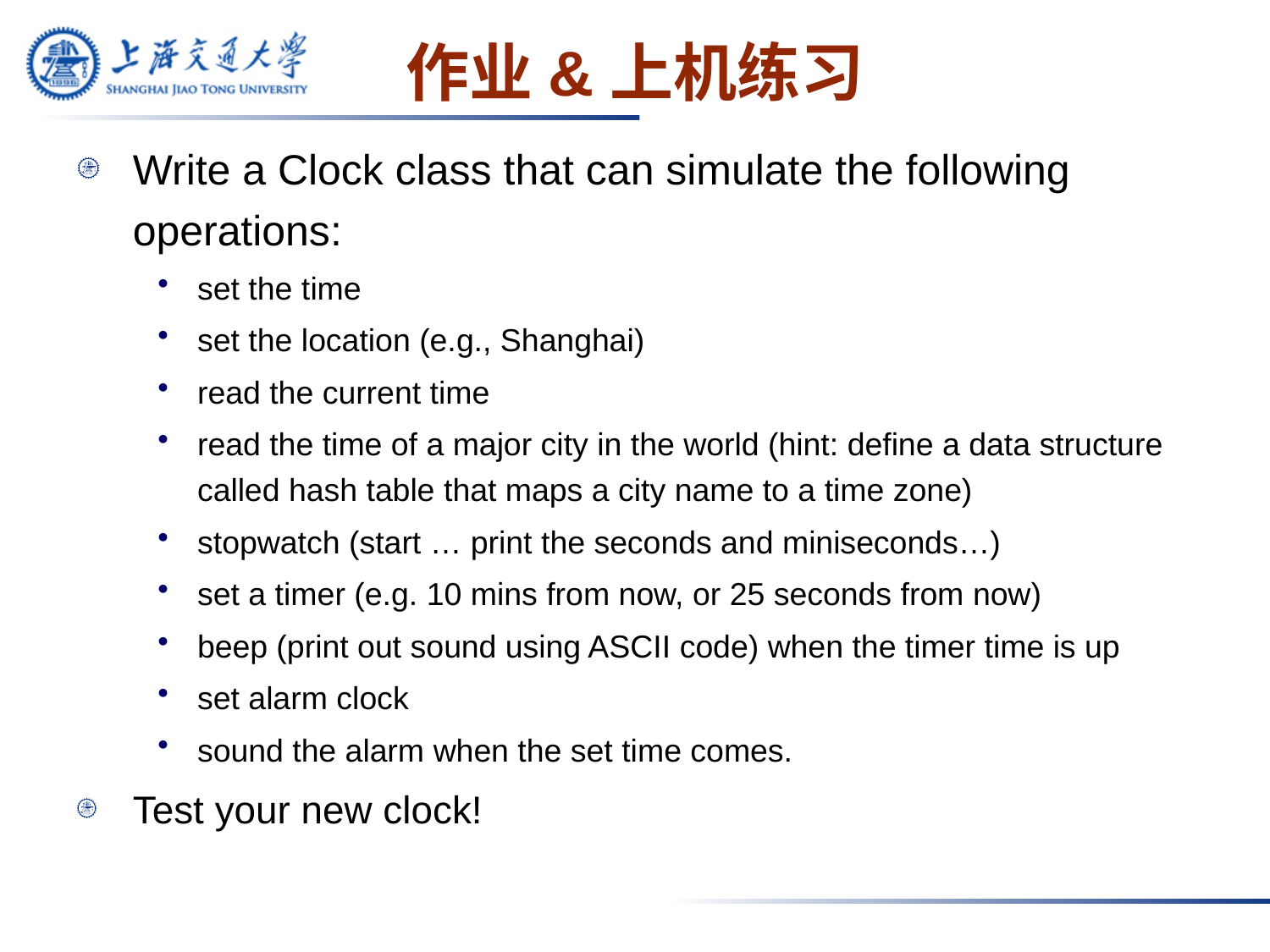

# 作业&上机练习
Write a Clock class that can simulate the following operations:
set the time
set the location (e.g., Shanghai)
read the current time
read the time of a major city in the world (hint: define a data structure called hash table that maps a city name to a time zone)
stopwatch (start … print the seconds and miniseconds…)
set a timer (e.g. 10 mins from now, or 25 seconds from now)
beep (print out sound using ASCII code) when the timer time is up
set alarm clock
sound the alarm when the set time comes.
Test your new clock!